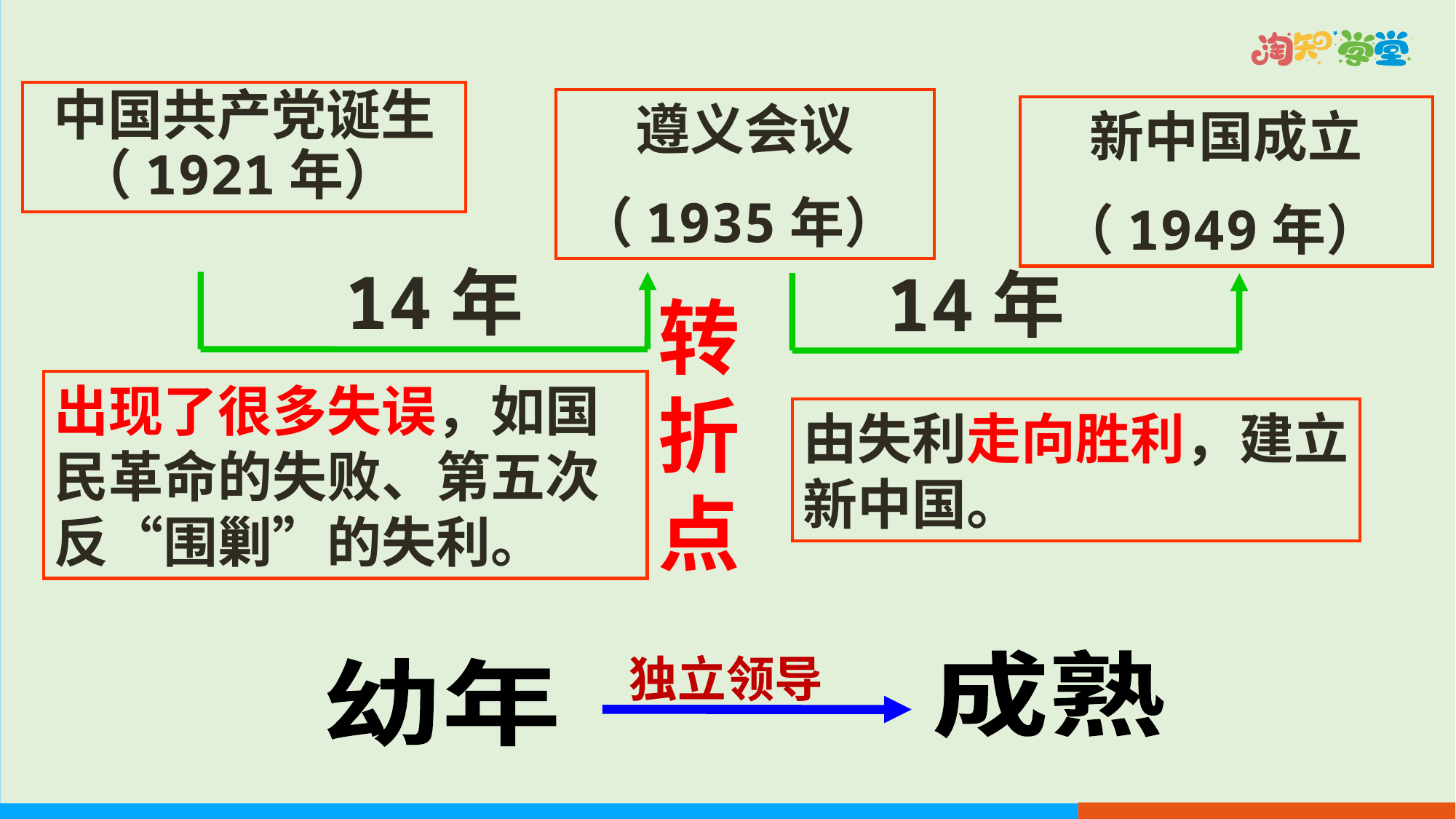

中国共产党诞生
（1921年）
遵义会议
（1935年）
14年

新中国成立
（1949年）
14年

转折点
出现了很多失误，如国民革命的失败、第五次反“围剿”的失利。
由失利走向胜利，建立新中国。
独立领导
成熟

幼年